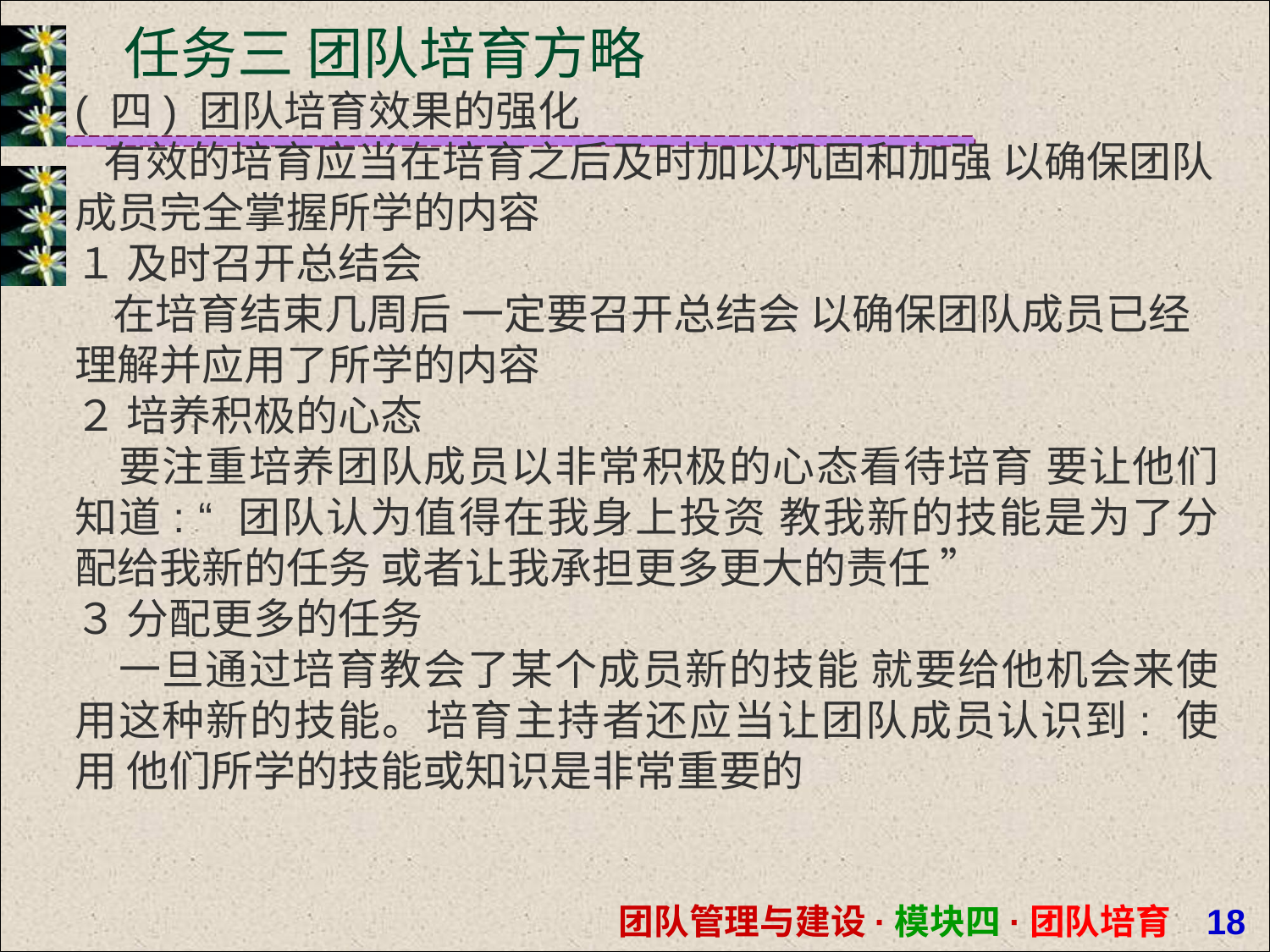

# 任务三 团队培育方略

( 四) 团队培育效果的强化
  有效的培育应当在培育之后及时加以巩固和加强 以确保团队 成员完全掌握所学的内容
１ 及时召开总结会
   在培育结束几周后 一定要召开总结会 以确保团队成员已经 理解并应用了所学的内容
２ 培养积极的心态
   要注重培养团队成员以非常积极的心态看待培育 要让他们 知道: “ 团队认为值得在我身上投资 教我新的技能是为了分 配给我新的任务 或者让我承担更多更大的责任 ”
３ 分配更多的任务
   一旦通过培育教会了某个成员新的技能 就要给他机会来使 用这种新的技能。培育主持者还应当让团队成员认识到: 使用 他们所学的技能或知识是非常重要的

团队管理与建设·模块四·团队培育 18